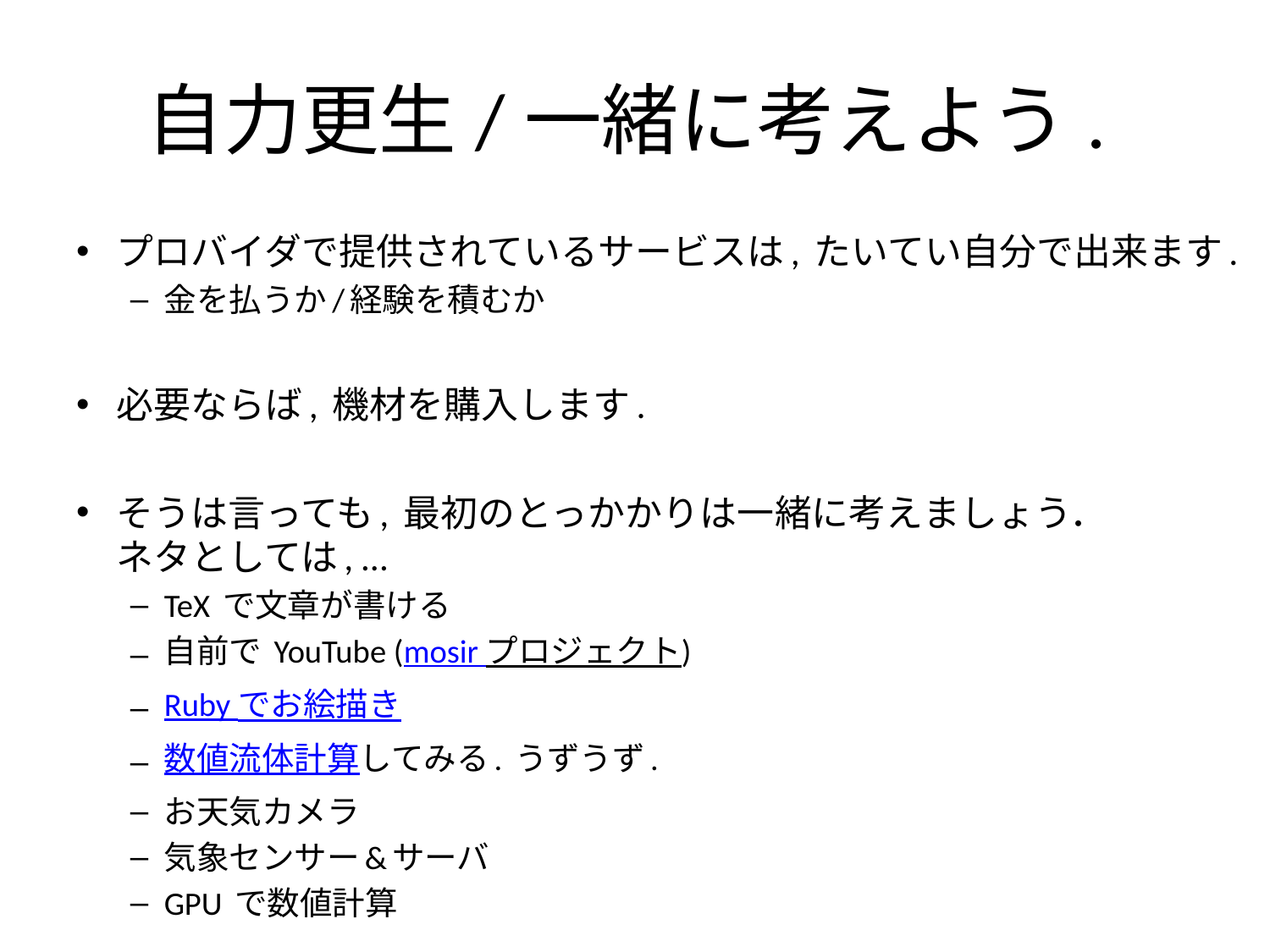

# 自力更生/一緒に考えよう.
プロバイダで提供されているサービスは, たいてい自分で出来ます.
金を払うか/経験を積むか

必要ならば, 機材を購入します.

そうは言っても, 最初のとっかかりは一緒に考えましょう．
ネタとしては, …
TeX で文章が書ける
自前で YouTube (mosir プロジェクト)
Ruby でお絵描き
数値流体計算してみる. うずうず.
お天気カメラ
気象センサー&サーバ
GPU で数値計算